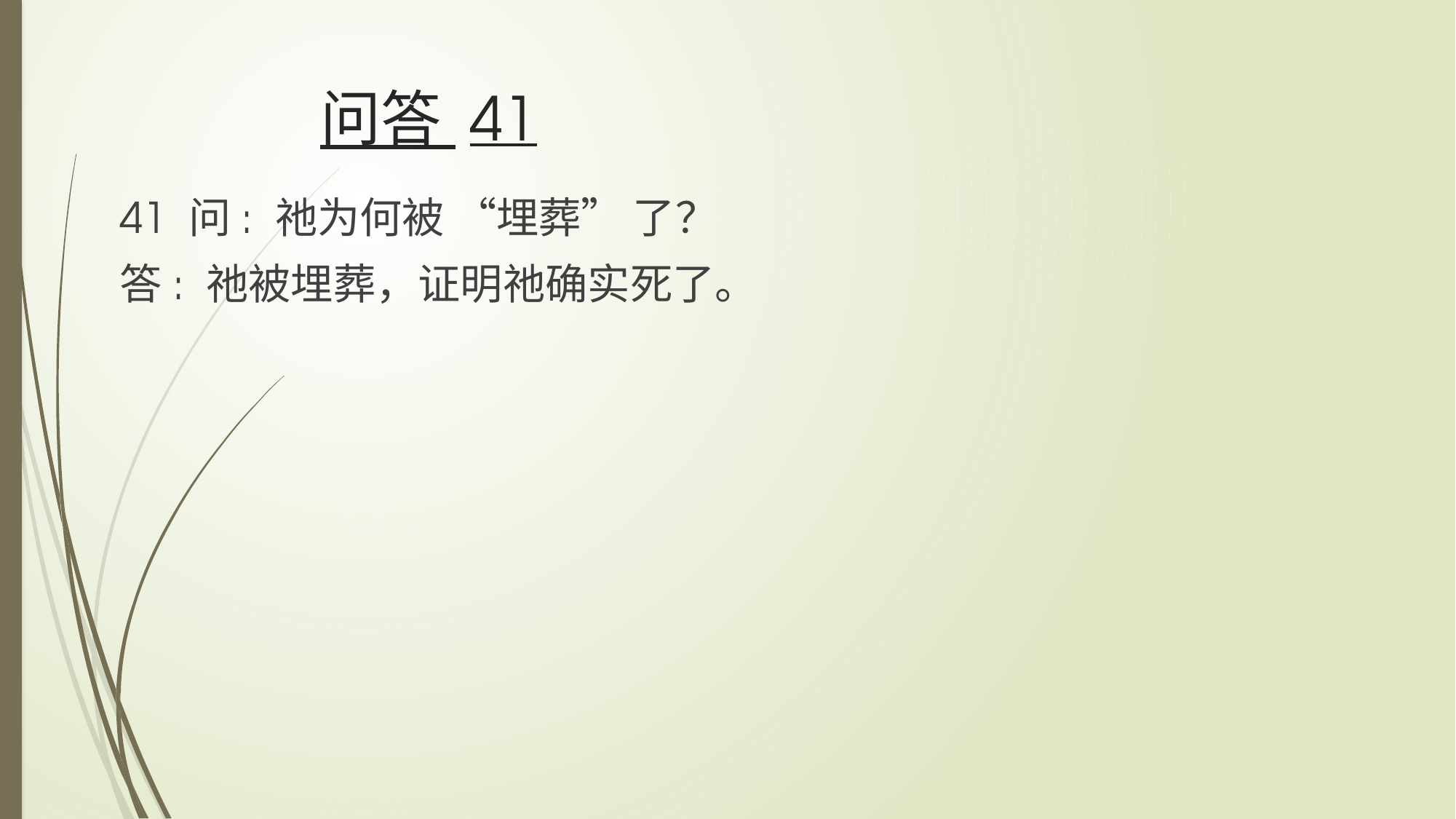

# 问答 41
41 问: 祂为何被 “埋葬” 了？
答: 祂被埋葬，证明祂确实死了。